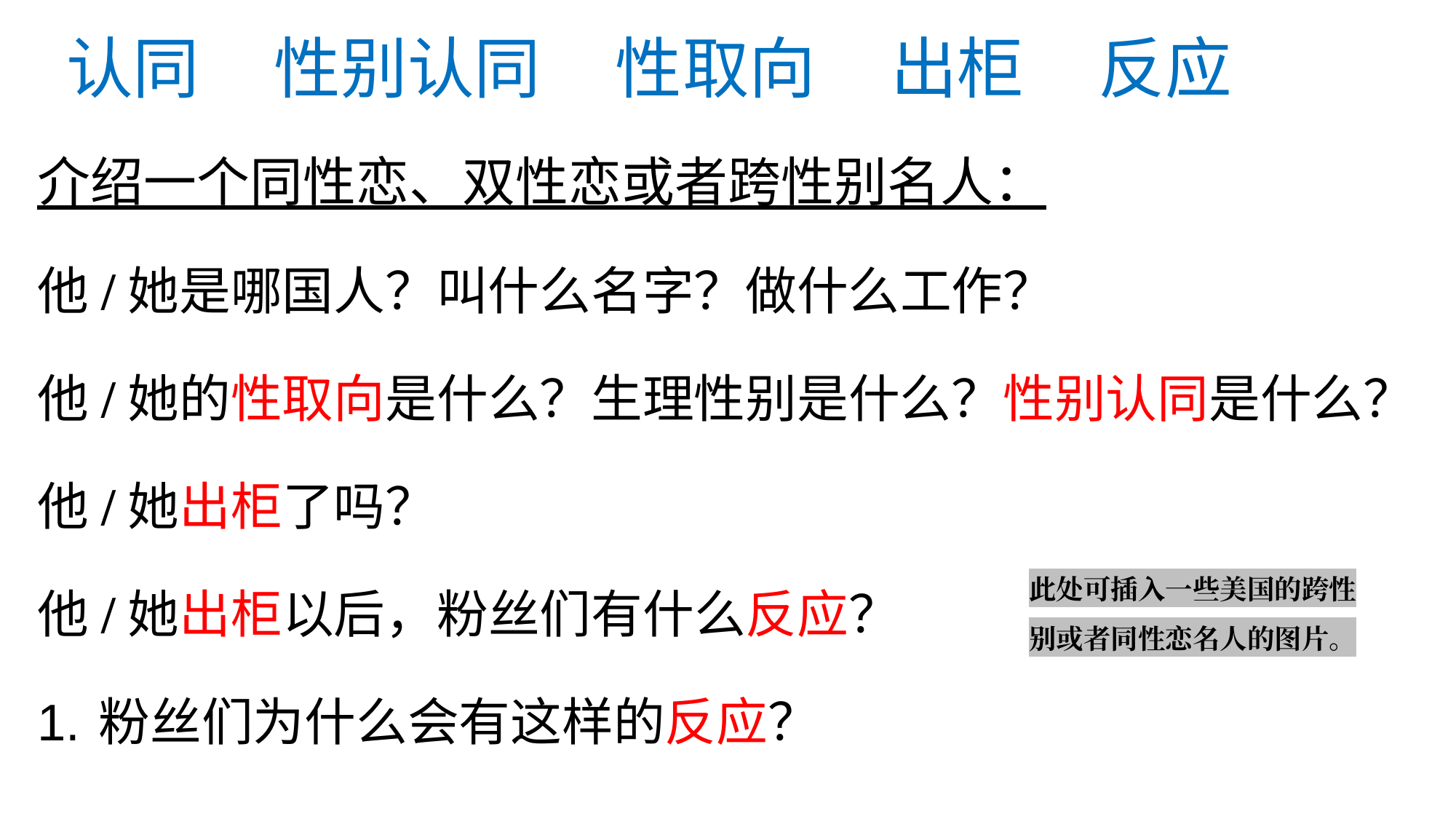

# 认同     性别认同     性取向     出柜     反应
介绍一个同性恋、双性恋或者跨性别名人：
他/她是哪国人？叫什么名字？做什么工作？
他/她的性取向是什么？生理性别是什么？性别认同是什么？
他/她出柜了吗？
他/她出柜以后，粉丝们有什么反应？
粉丝们为什么会有这样的反应？
此处可插入一些美国的跨性别或者同性恋名人的图片。